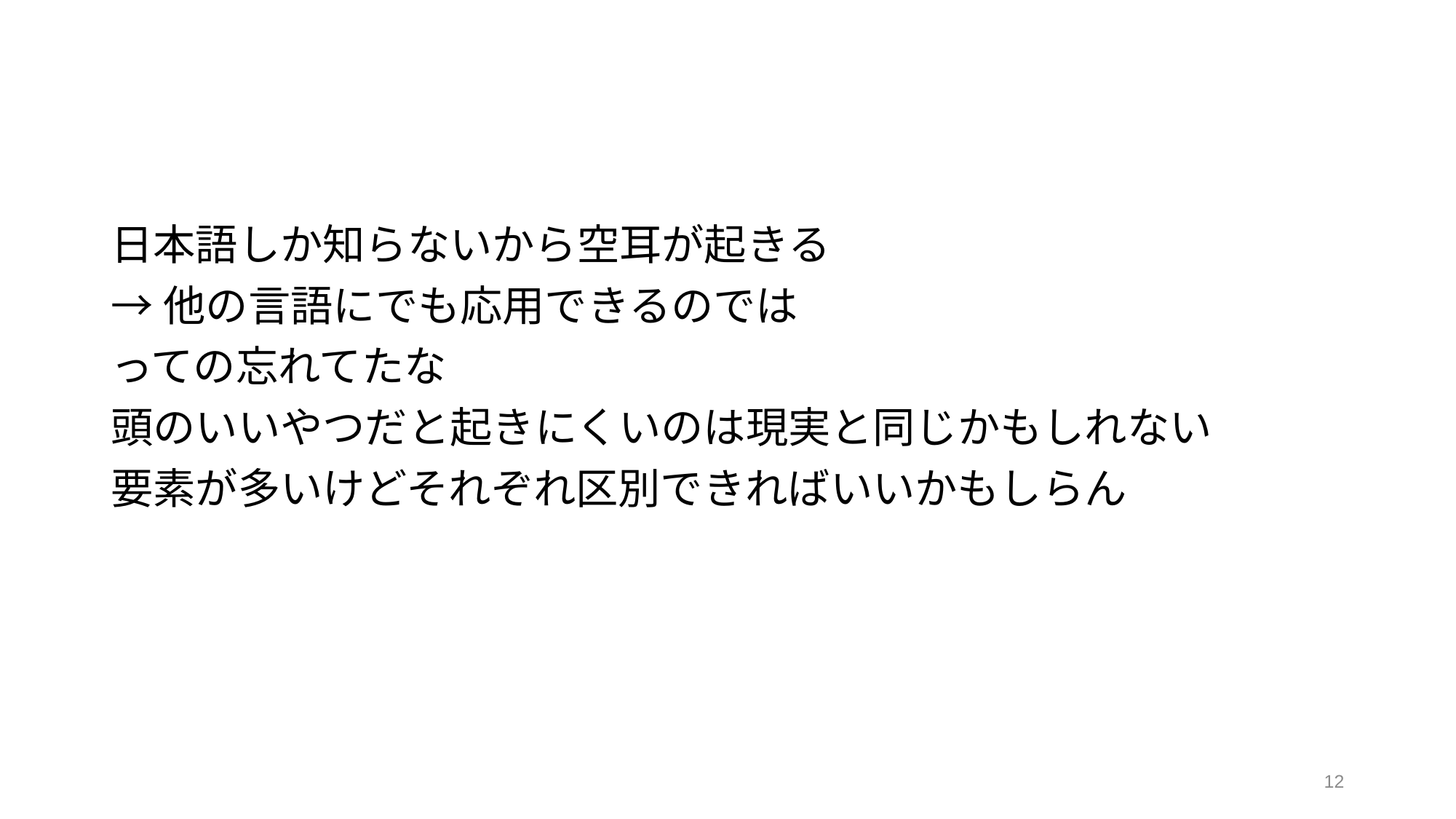

#
日本語しか知らないから空耳が起きる
→他の言語にでも応用できるのでは
っての忘れてたな
頭のいいやつだと起きにくいのは現実と同じかもしれない
要素が多いけどそれぞれ区別できればいいかもしらん

12